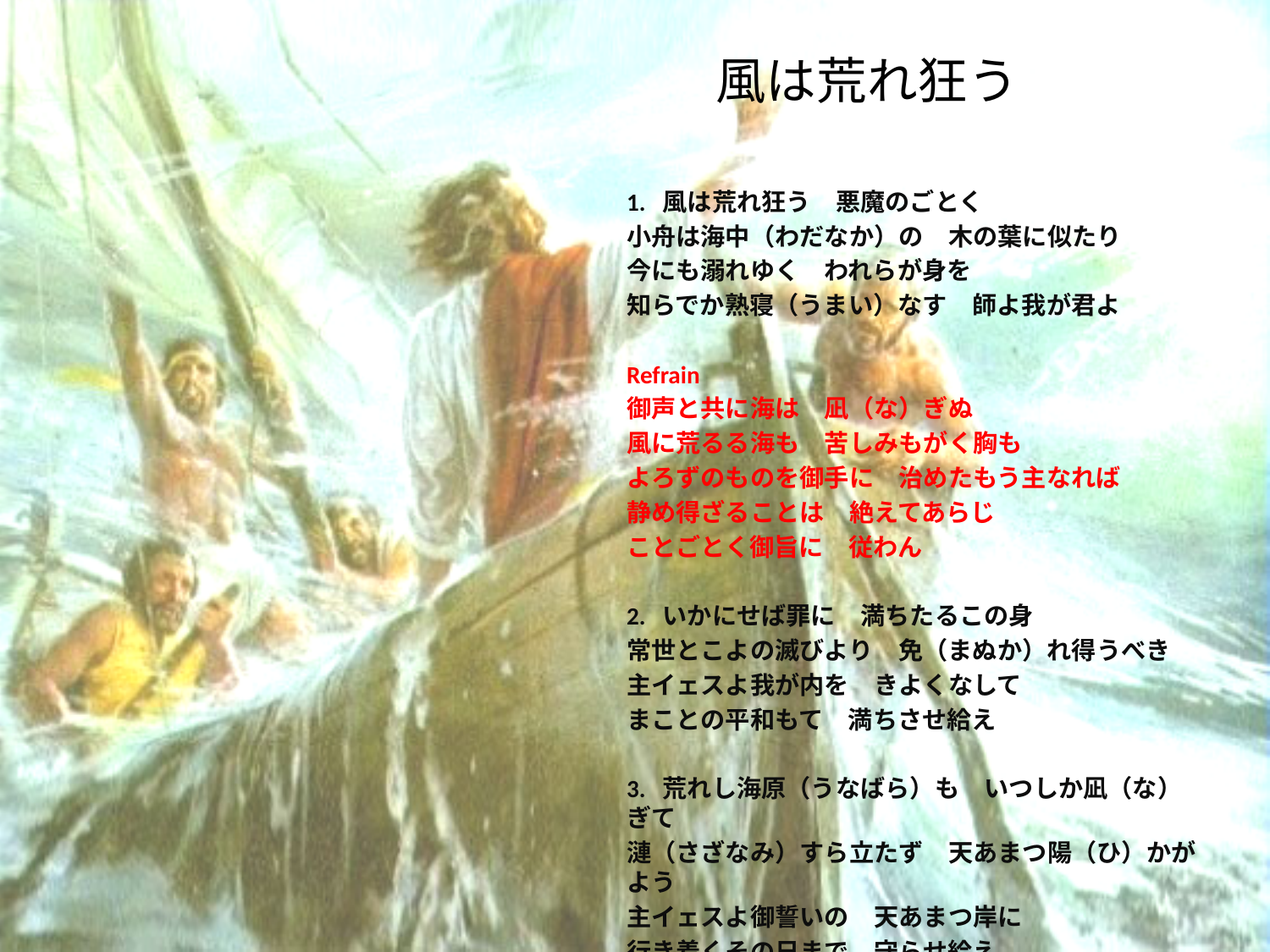

# 風は荒れ狂う
1.  風は荒れ狂う　悪魔のごとく
小舟は海中（わだなか）の　木の葉に似たり
今にも溺れゆく　われらが身を
知らでか熟寝（うまい）なす　師よ我が君よ

Refrain
御声と共に海は　凪（な）ぎぬ
風に荒るる海も　苦しみもがく胸も
よろずのものを御手に　治めたもう主なれば
静め得ざることは　絶えてあらじ
ことごとく御旨に　従わん

2.  いかにせば罪に　満ちたるこの身
常世とこよの滅びより　免（まぬか）れ得うべき
主イェスよ我が内を　きよくなして
まことの平和もて　満ちさせ給え

3.  荒れし海原（うなばら）も　いつしか凪（な）ぎて
漣（さざなみ）すら立たず　天あまつ陽（ひ）かがよう
主イェスよ御誓いの　天あまつ岸に
行き着くその日まで　守らせ給え